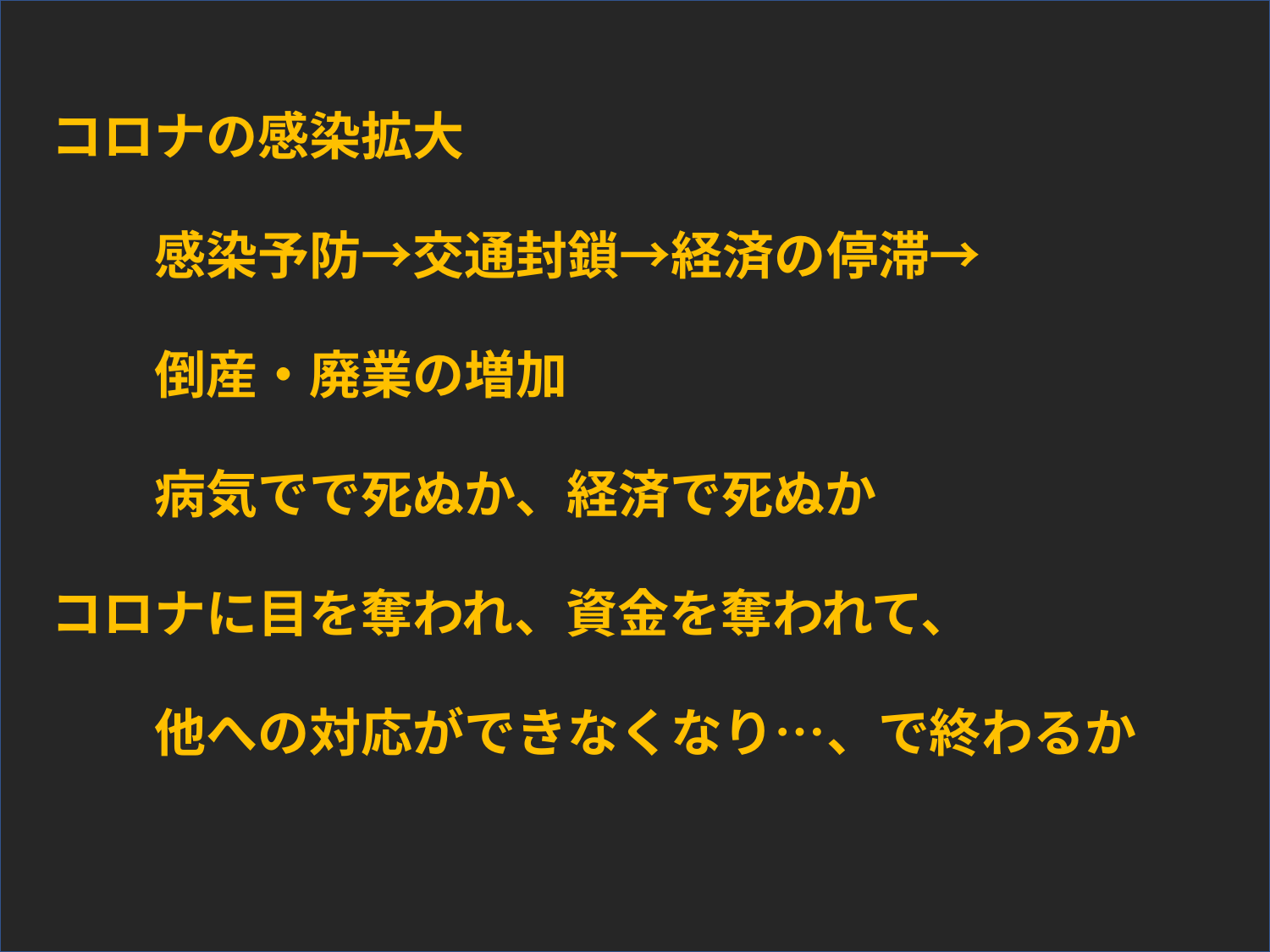

コロナの感染拡大

　　感染予防→交通封鎖→経済の停滞→

　　倒産・廃業の増加

　　病気でで死ぬか、経済で死ぬか

コロナに目を奪われ、資金を奪われて、

　　他への対応ができなくなり…、で終わるか